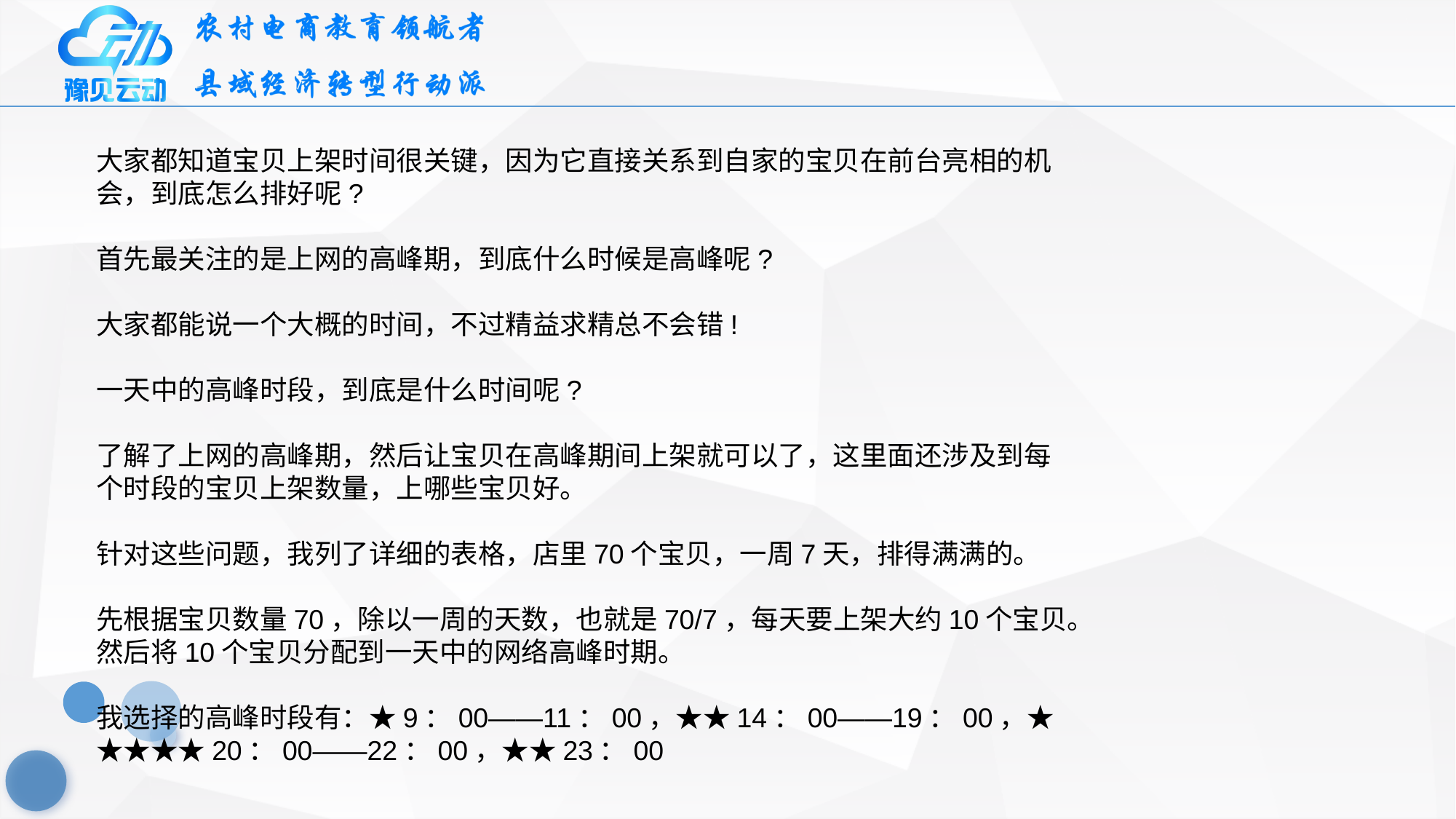

大家都知道宝贝上架时间很关键，因为它直接关系到自家的宝贝在前台亮相的机会，到底怎么排好呢?

首先最关注的是上网的高峰期，到底什么时候是高峰呢?

大家都能说一个大概的时间，不过精益求精总不会错!

一天中的高峰时段，到底是什么时间呢?

了解了上网的高峰期，然后让宝贝在高峰期间上架就可以了，这里面还涉及到每个时段的宝贝上架数量，上哪些宝贝好。

针对这些问题，我列了详细的表格，店里70个宝贝，一周7天，排得满满的。

先根据宝贝数量70，除以一周的天数，也就是70/7，每天要上架大约10个宝贝。然后将10个宝贝分配到一天中的网络高峰时期。

我选择的高峰时段有：★9：00——11：00，★★14：00——19：00，★★★★★20：00——22：00，★★23：00